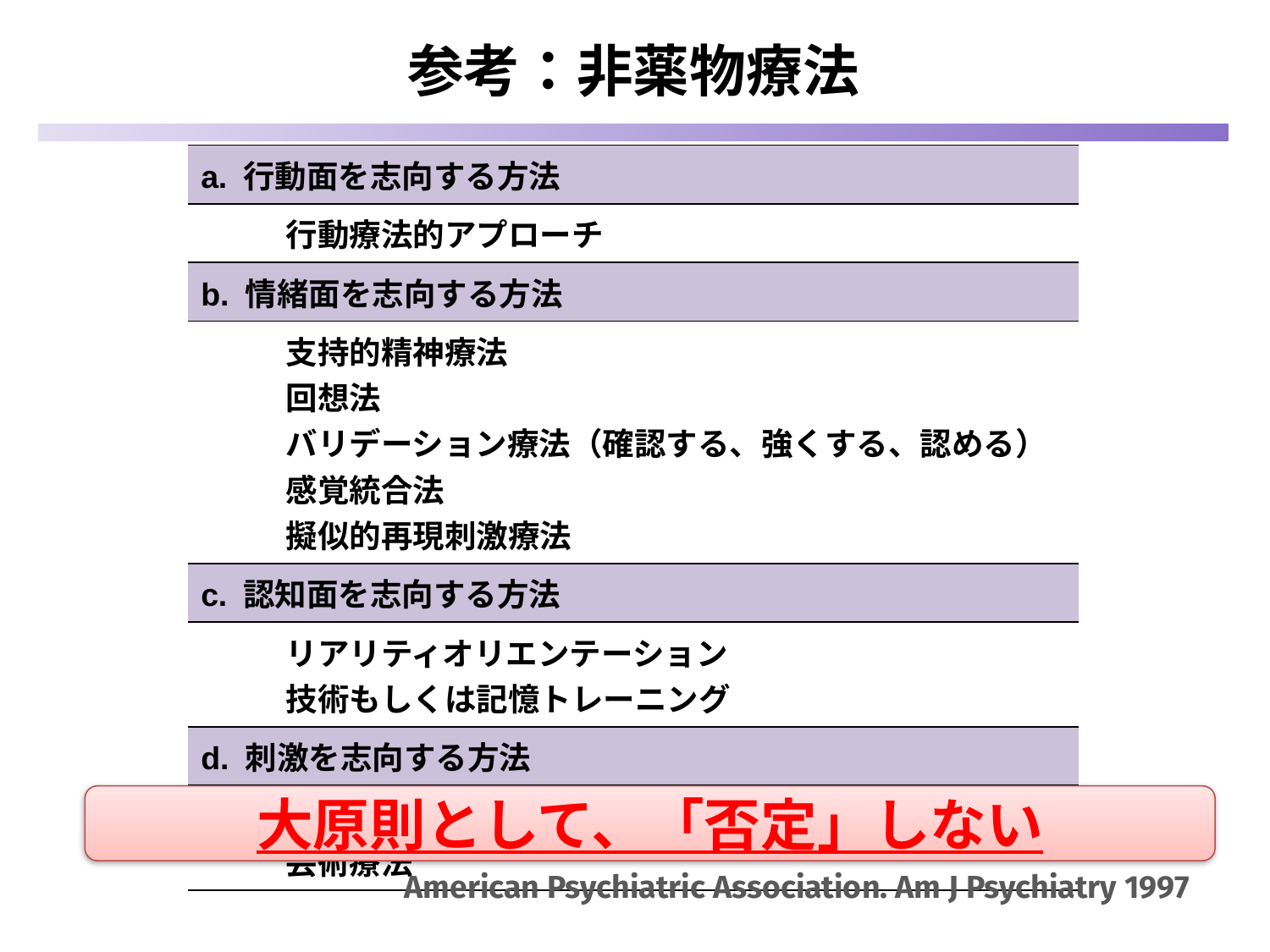

# 参考：非薬物療法

| a. 行動面を志向する方法 |
| --- |
| 行動療法的アプローチ |
| b. 情緒面を志向する方法 |
| 支持的精神療法 　　 回想法 　　 バリデーション療法（確認する、強くする、認める） 　　 感覚統合法 　　 擬似的再現刺激療法 |
| c. 認知面を志向する方法 |
| リアリティオリエンテーション 　　 技術もしくは記憶トレーニング |
| d. 刺激を志向する方法 |
| レクリエーション療法 　　 芸術療法 |
大原則として、「否定」しない
American Psychiatric Association. Am J Psychiatry 1997